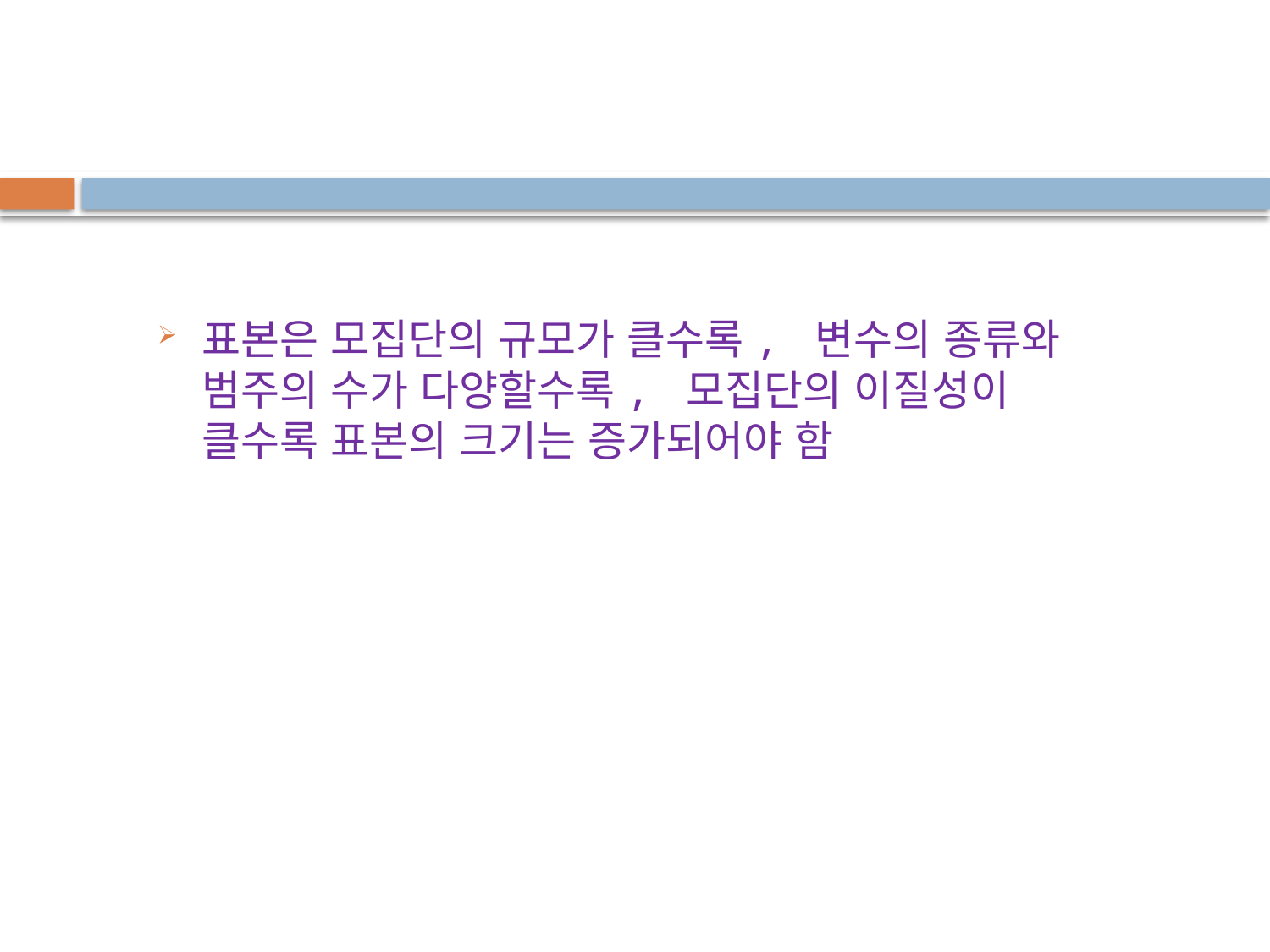

표본은 모집단의 규모가 클수록, 변수의 종류와 범주의 수가 다양할수록, 모집단의 이질성이 클수록 표본의 크기는 증가되어야 함